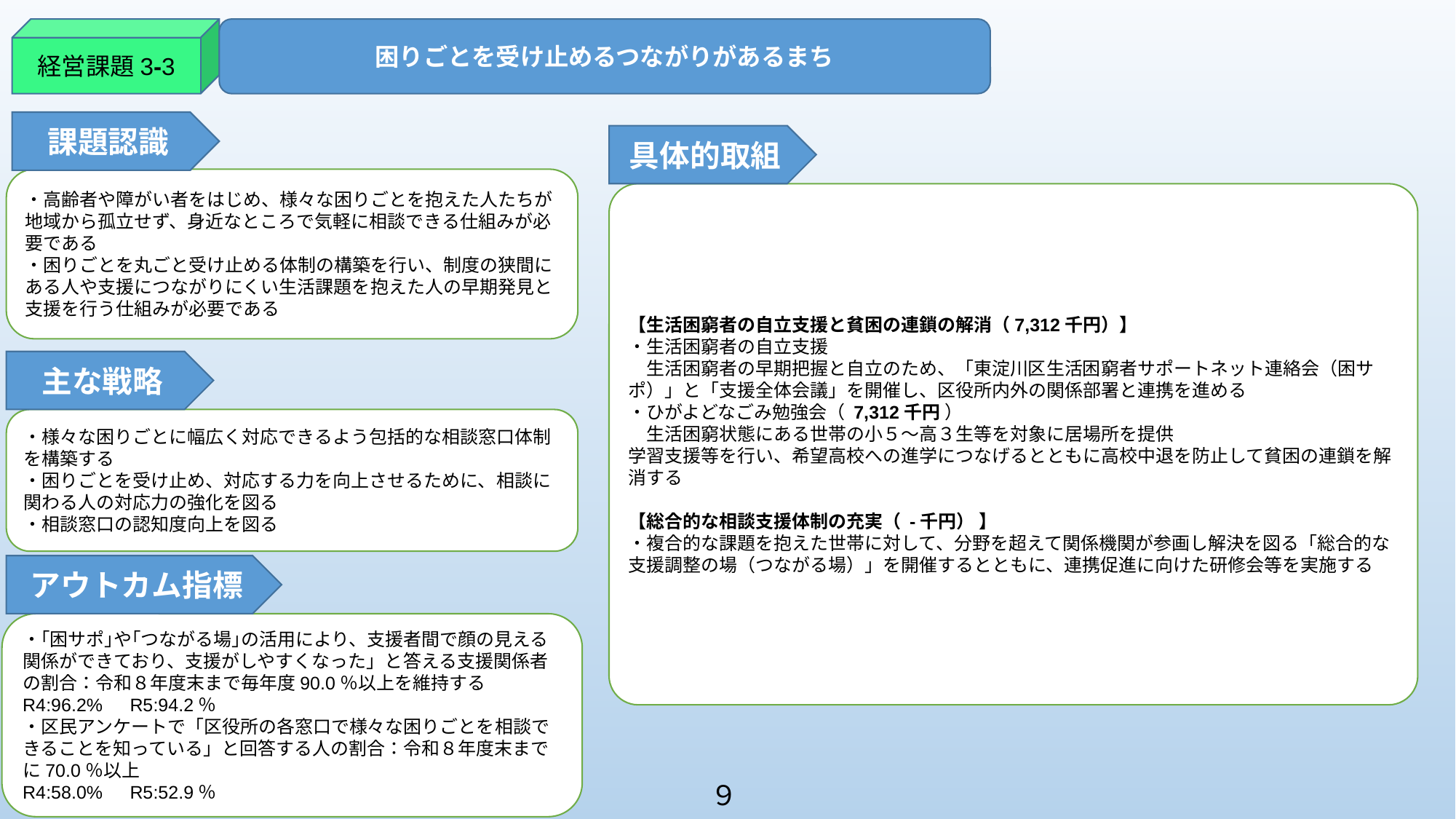

経営課題3-3
困りごとを受け止めるつながりがあるまち
課題認識
具体的取組
・高齢者や障がい者をはじめ、様々な困りごとを抱えた人たちが地域から孤立せず、身近なところで気軽に相談できる仕組みが必要である
・困りごとを丸ごと受け止める体制の構築を行い、制度の狭間にある人や支援につながりにくい生活課題を抱えた人の早期発見と支援を行う仕組みが必要である
【生活困窮者の自立支援と貧困の連鎖の解消（7,312千円）】
・生活困窮者の自立支援
　生活困窮者の早期把握と自立のため、「東淀川区生活困窮者サポートネット連絡会（困サポ）」と「支援全体会議」を開催し、区役所内外の関係部署と連携を進める
・ひがよどなごみ勉強会（ 7,312千円 ）
　生活困窮状態にある世帯の小５～高３生等を対象に居場所を提供
学習支援等を行い、希望高校への進学につなげるとともに高校中退を防止して貧困の連鎖を解消する

【総合的な相談支援体制の充実（ -千円） 】
・複合的な課題を抱えた世帯に対して、分野を超えて関係機関が参画し解決を図る「総合的な支援調整の場（つながる場）」を開催するとともに、連携促進に向けた研修会等を実施する
主な戦略
・様々な困りごとに幅広く対応できるよう包括的な相談窓口体制を構築する
・困りごとを受け止め、対応する力を向上させるために、相談に関わる人の対応力の強化を図る
・相談窓口の認知度向上を図る
アウトカム指標
・｢困サポ｣や｢つながる場｣の活用により、支援者間で顔の見える関係ができており、支援がしやすくなった」と答える支援関係者の割合：令和８年度末まで毎年度90.0％以上を維持する
R4:96.2%　R5:94.2％
・区民アンケートで「区役所の各窓口で様々な困りごとを相談できることを知っている」と回答する人の割合：令和８年度末までに70.0％以上
R4:58.0%　R5:52.9％
９